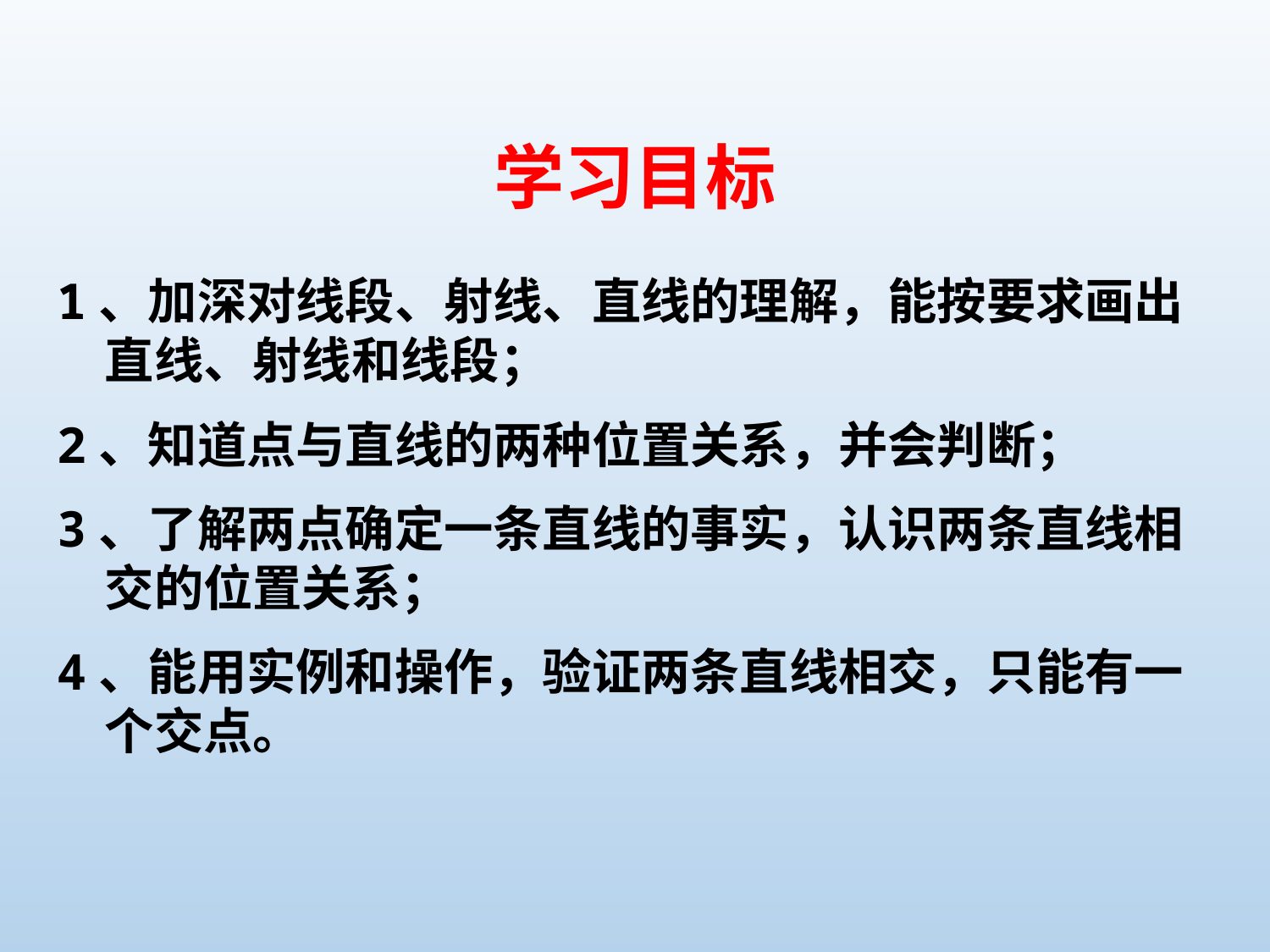

学习目标
1、加深对线段、射线、直线的理解，能按要求画出直线、射线和线段；
2、知道点与直线的两种位置关系，并会判断；
3、了解两点确定一条直线的事实，认识两条直线相交的位置关系；
4、能用实例和操作，验证两条直线相交，只能有一个交点。